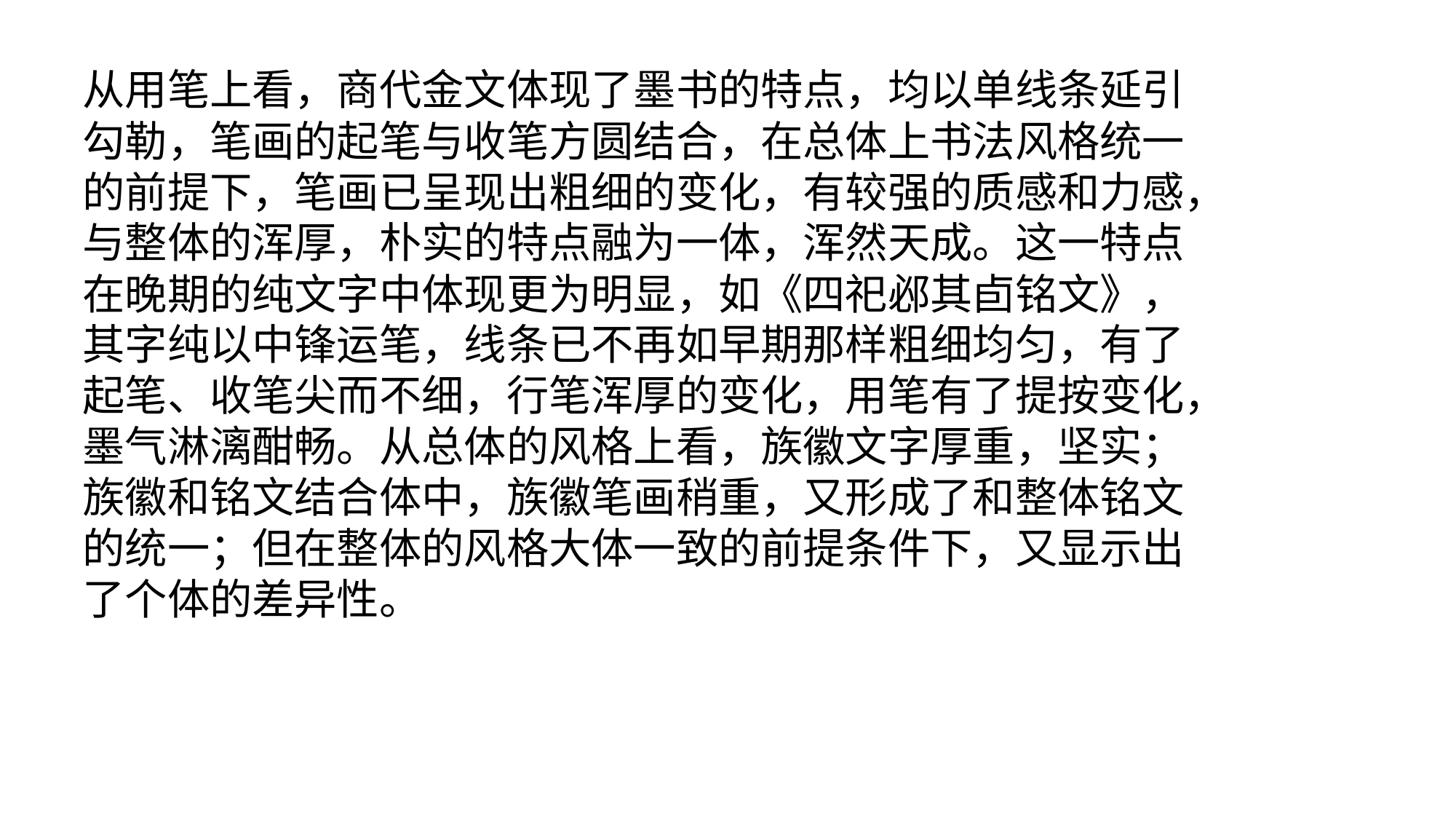

从用笔上看，商代金文体现了墨书的特点，均以单线条延引勾勒，笔画的起笔与收笔方圆结合，在总体上书法风格统一的前提下，笔画已呈现出粗细的变化，有较强的质感和力感，与整体的浑厚，朴实的特点融为一体，浑然天成。这一特点在晚期的纯文字中体现更为明显，如《四祀邲其卣铭文》，其字纯以中锋运笔，线条已不再如早期那样粗细均匀，有了起笔、收笔尖而不细，行笔浑厚的变化，用笔有了提按变化，墨气淋漓酣畅。从总体的风格上看，族徽文字厚重，坚实；族徽和铭文结合体中，族徽笔画稍重，又形成了和整体铭文的统一；但在整体的风格大体一致的前提条件下，又显示出了个体的差异性。